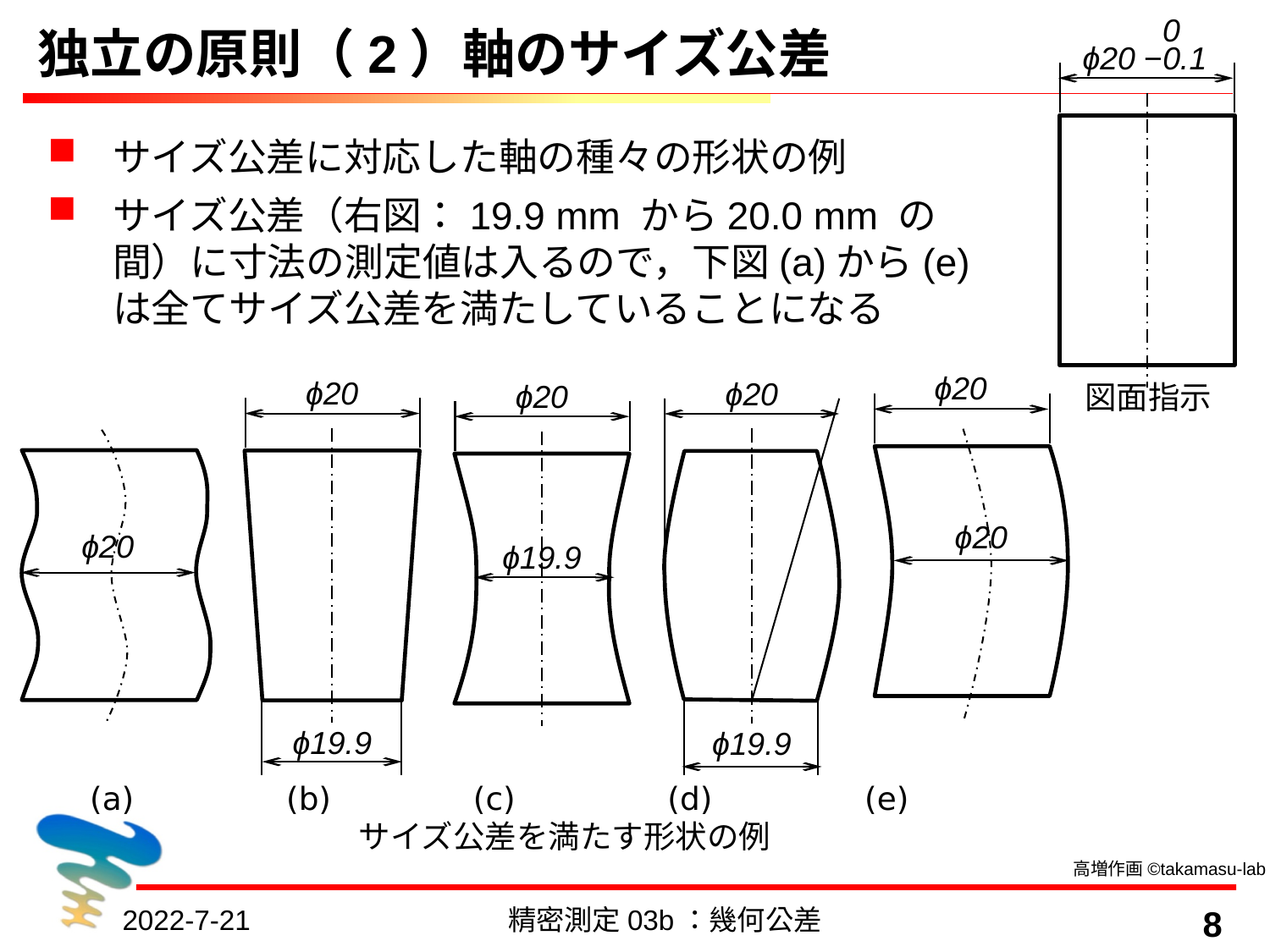

0
ϕ20 −0.1

# 独立の原則（2）軸のサイズ公差
サイズ公差に対応した軸の種々の形状の例
サイズ公差（右図：19.9 mm から20.0 mm の間）に寸法の測定値は入るので，下図(a)から(e)は全てサイズ公差を満たしていることになる
図面指示
ϕ20

ϕ20
ϕ20

ϕ19.9
ϕ20

ϕ19.9
ϕ20

ϕ19.9

ϕ20
      (a)               (b)              (c)               (d)               (e)
サイズ公差を満たす形状の例
高増作画©takamasu-lab
2022-7-21
精密測定03b：幾何公差
8